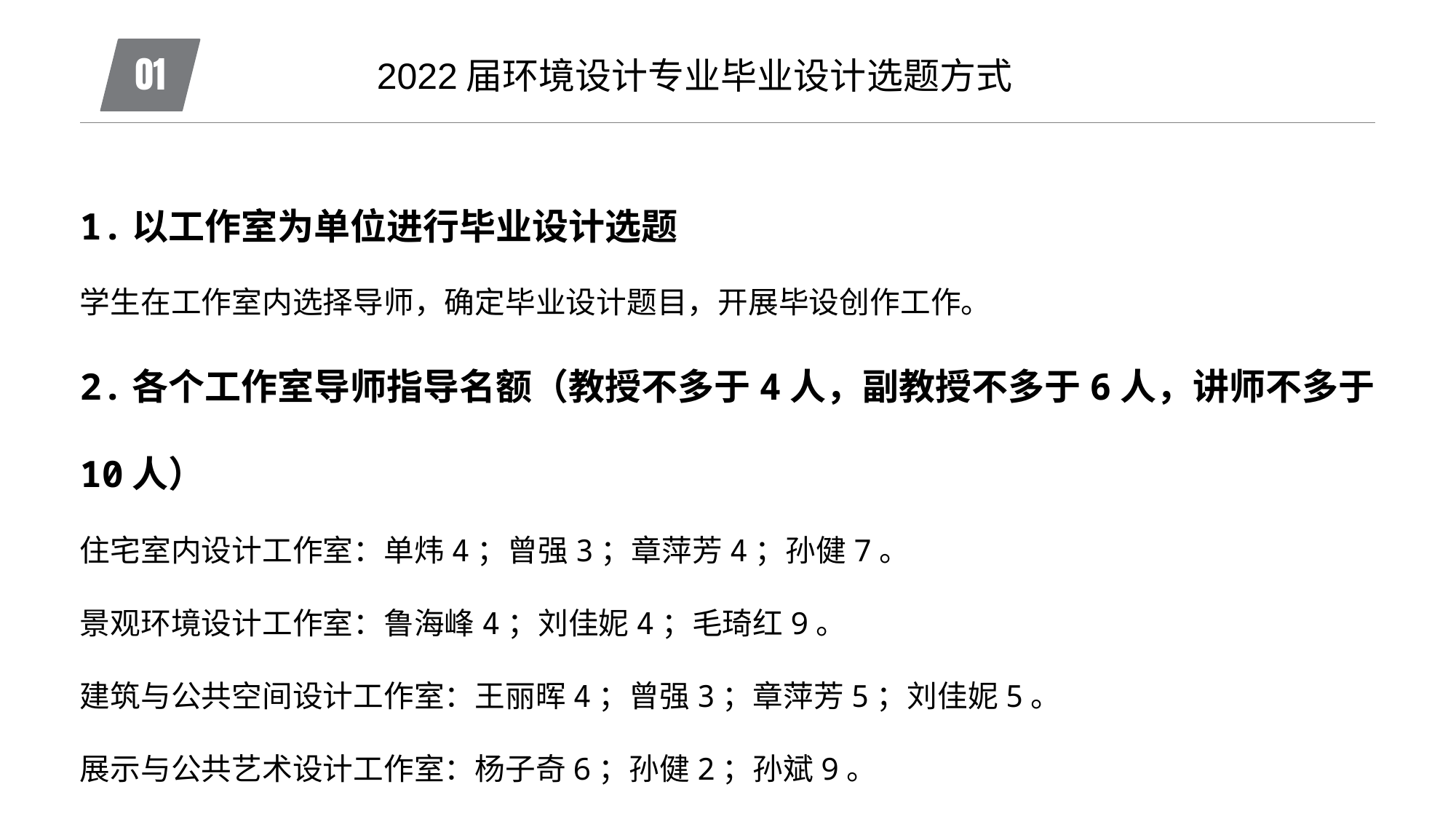

01
2022届环境设计专业毕业设计选题方式
1.以工作室为单位进行毕业设计选题
学生在工作室内选择导师，确定毕业设计题目，开展毕设创作工作。
2.各个工作室导师指导名额（教授不多于4人，副教授不多于6人，讲师不多于10人）
住宅室内设计工作室：单炜4；曾强3；章萍芳4；孙健7。
景观环境设计工作室：鲁海峰4；刘佳妮4；毛琦红9。
建筑与公共空间设计工作室：王丽晖4；曾强3；章萍芳5；刘佳妮5。
展示与公共艺术设计工作室：杨子奇6；孙健2；孙斌9。